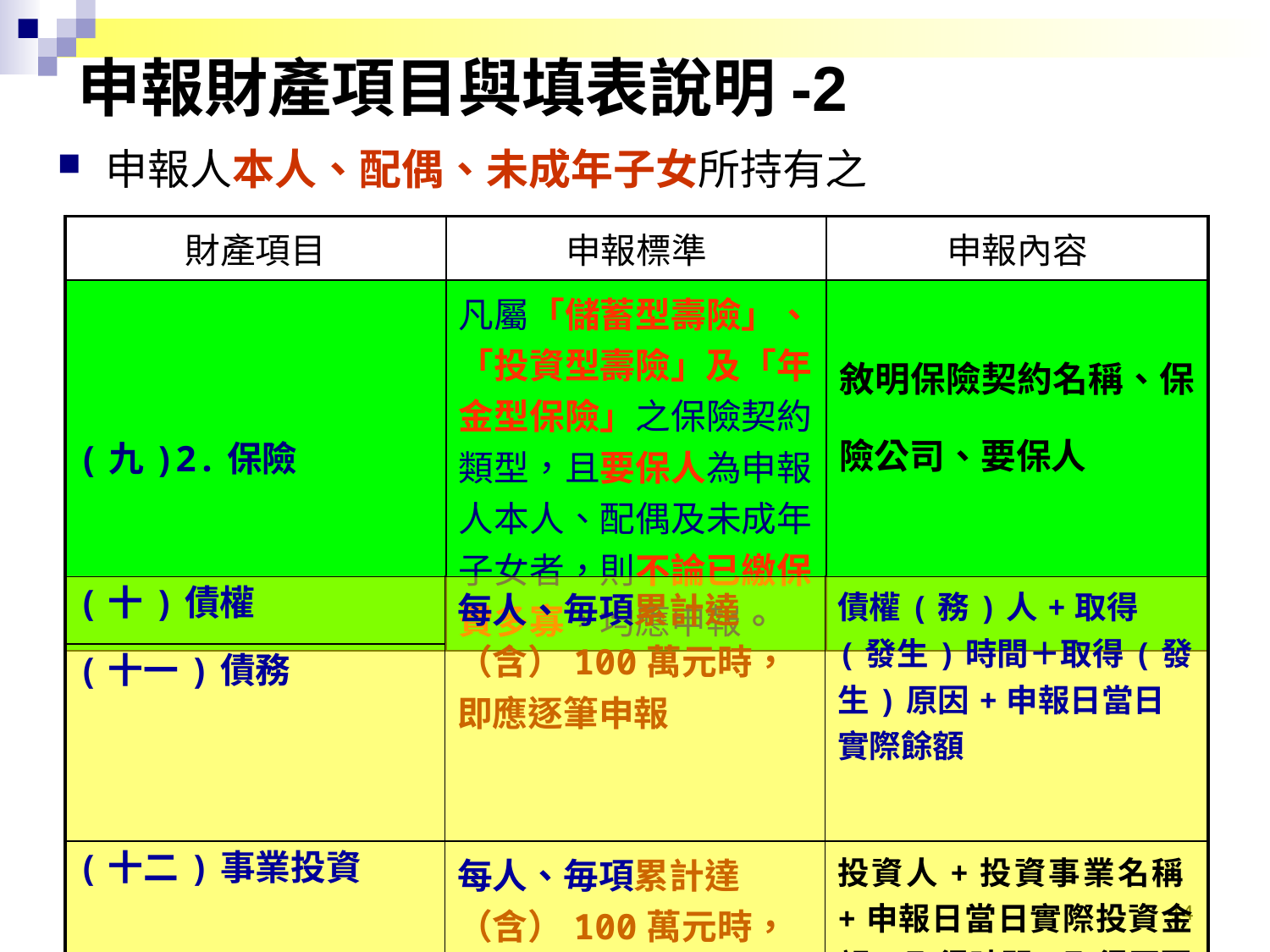

# 申報財產項目與填表說明-2
申報人本人、配偶、未成年子女所持有之
| 財產項目 | 申報標準 | 申報內容 |
| --- | --- | --- |
| (九)2.保險 | 凡屬「儲蓄型壽險」、「投資型壽險」及「年金型保險」之保險契約類型，且要保人為申報人本人、配偶及未成年子女者，則不論已繳保費多寡，均應申報。 | 敘明保險契約名稱、保險公司、要保人 |
| (十)債權 | 每人、毎項累計達（含）100萬元時，即應逐筆申報 | 債權(務)人+取得(發生)時間＋取得(發生)原因+申報日當日實際餘額 |
| --- | --- | --- |
| (十一)債務 |  |  |
| (十二)事業投資 | 每人、毎項累計達（含）100萬元時，即應逐筆申報 | 投資人+投資事業名稱+申報日當日實際投資金額+取得時間＋取得原因 |
14